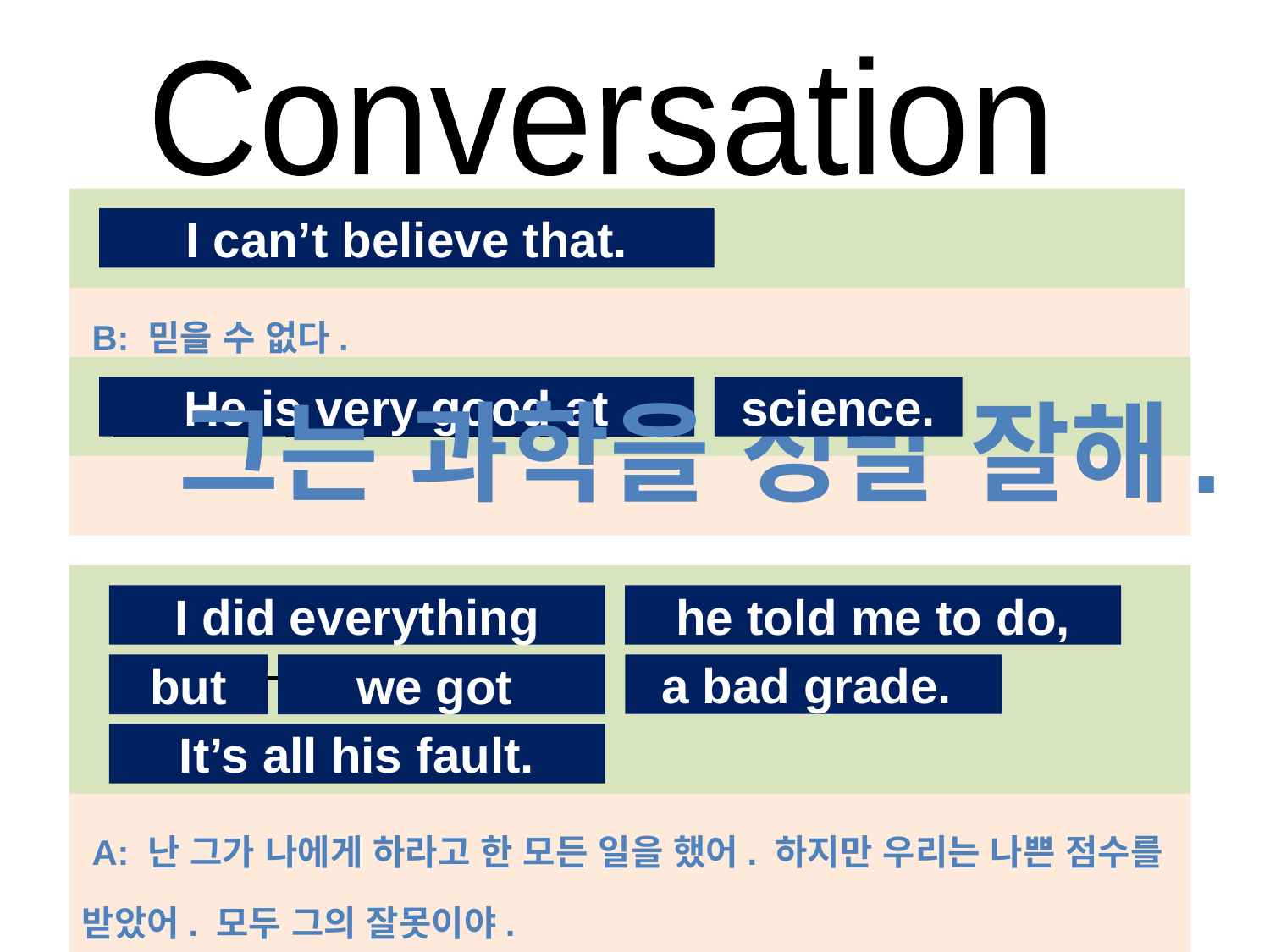

Conversation

#
I can’t believe that.
 B: 믿을 수 없다.

He is very good at
science.
  그는 과학을 정말 잘해.

I did everything
he told me to do,
but
we got
a bad grade.
It’s all his fault.
 A: 난 그가 나에게 하라고 한 모든 일을 했어. 하지만 우리는 나쁜 점수를 받았어. 모두 그의 잘못이야.